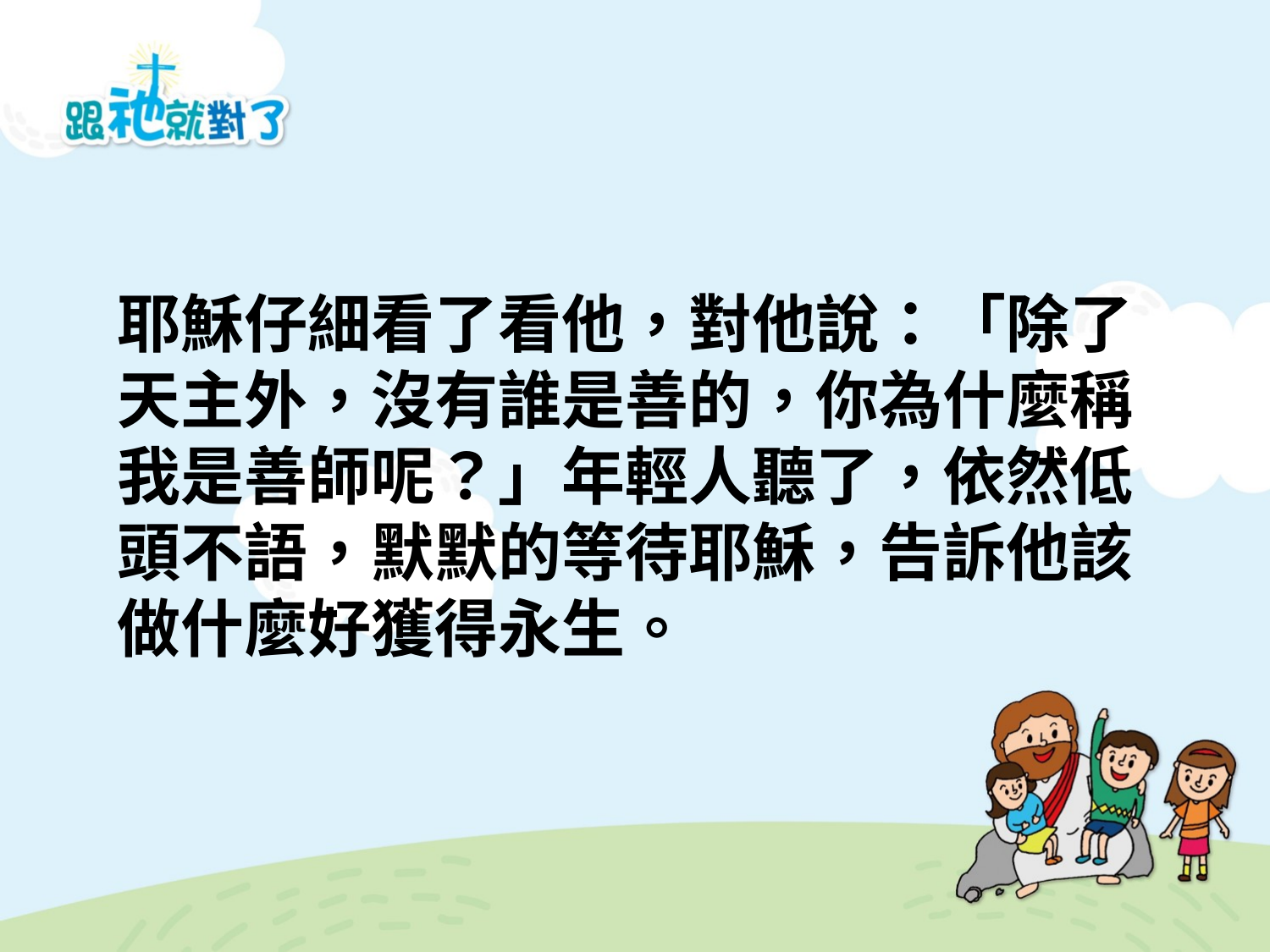

耶穌仔細看了看他，對他說：「除了天主外，沒有誰是善的，你為什麼稱我是善師呢？」年輕人聽了，依然低頭不語，默默的等待耶穌，告訴他該做什麼好獲得永生。